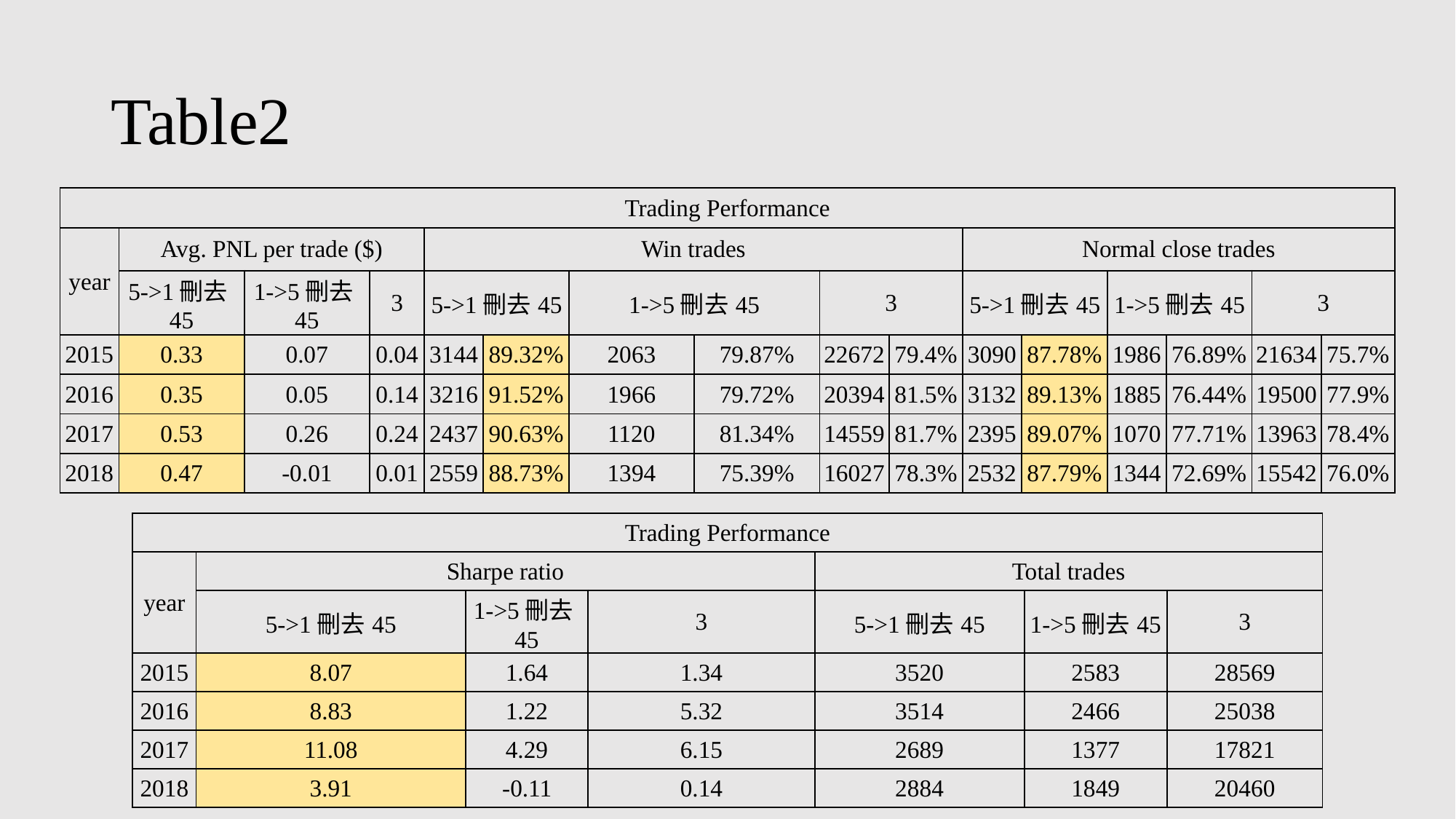

# Table2
| Trading Performance |  |  |  |  |  |  |  |  |  |  |  |  |  |  |  |
| --- | --- | --- | --- | --- | --- | --- | --- | --- | --- | --- | --- | --- | --- | --- | --- |
| year | Avg. PNL per trade ($) |  |  | Win trades |  |  |  |  |  | Normal close trades |  |  |  |  |  |
|  | 5->1刪去45 | 1->5刪去45 | 3 | 5->1刪去45 |  | 1->5刪去45 |  | 3 |  | 5->1刪去45 |  | 1->5刪去45 |  | 3 |  |
| 2015 | 0.33 | 0.07 | 0.04 | 3144 | 89.32% | 2063 | 79.87% | 22672 | 79.4% | 3090 | 87.78% | 1986 | 76.89% | 21634 | 75.7% |
| 2016 | 0.35 | 0.05 | 0.14 | 3216 | 91.52% | 1966 | 79.72% | 20394 | 81.5% | 3132 | 89.13% | 1885 | 76.44% | 19500 | 77.9% |
| 2017 | 0.53 | 0.26 | 0.24 | 2437 | 90.63% | 1120 | 81.34% | 14559 | 81.7% | 2395 | 89.07% | 1070 | 77.71% | 13963 | 78.4% |
| 2018 | 0.47 | -0.01 | 0.01 | 2559 | 88.73% | 1394 | 75.39% | 16027 | 78.3% | 2532 | 87.79% | 1344 | 72.69% | 15542 | 76.0% |
| Trading Performance |  |  |  |  |  |  |
| --- | --- | --- | --- | --- | --- | --- |
| year | Sharpe ratio |  |  | Total trades |  |  |
|  | 5->1刪去45 | 1->5刪去45 | 3 | 5->1刪去45 | 1->5刪去45 | 3 |
| 2015 | 8.07 | 1.64 | 1.34 | 3520 | 2583 | 28569 |
| 2016 | 8.83 | 1.22 | 5.32 | 3514 | 2466 | 25038 |
| 2017 | 11.08 | 4.29 | 6.15 | 2689 | 1377 | 17821 |
| 2018 | 3.91 | -0.11 | 0.14 | 2884 | 1849 | 20460 |